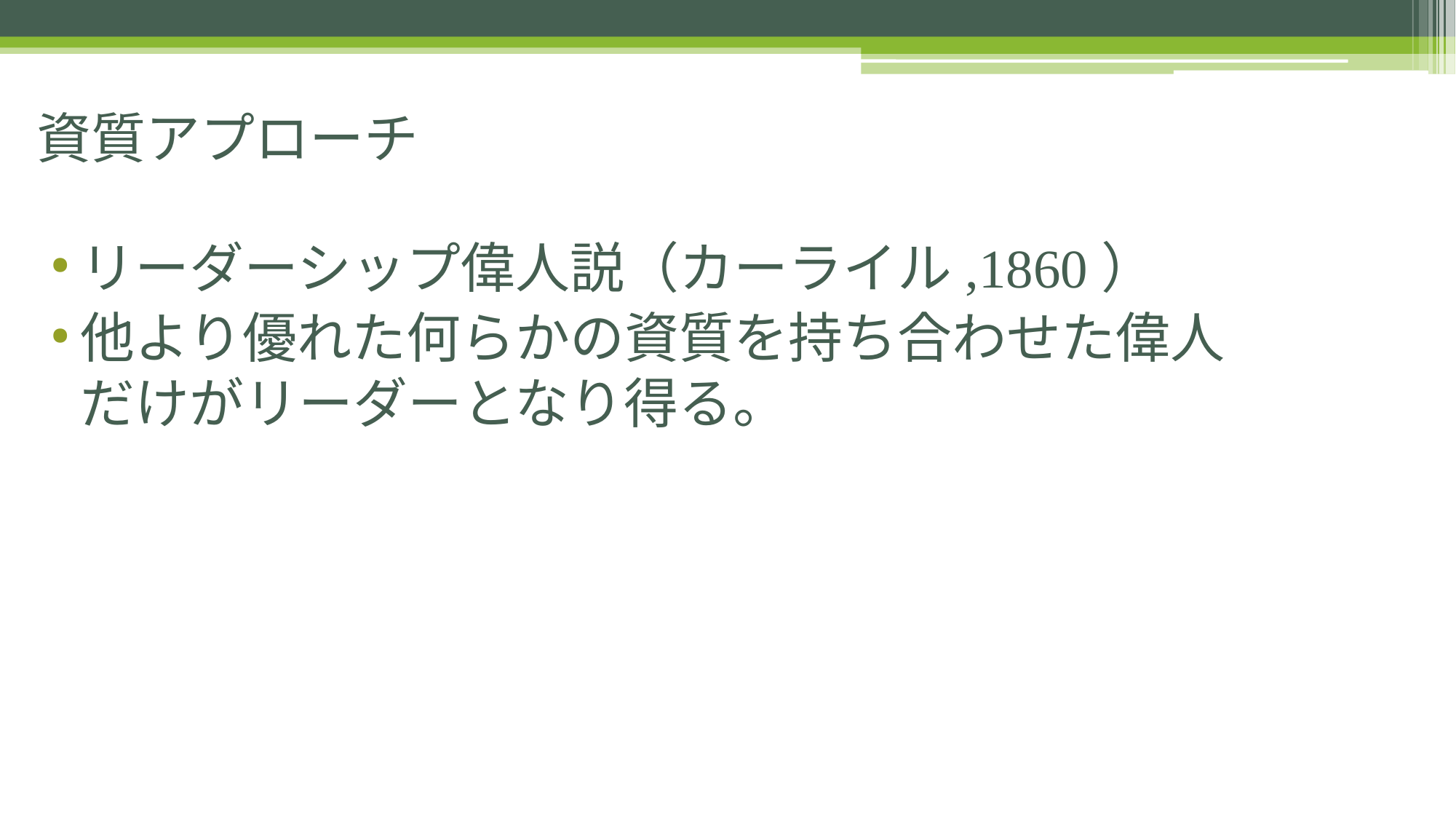

# 資質アプローチ
リーダーシップ偉人説（カーライル,1860）
他より優れた何らかの資質を持ち合わせた偉人だけがリーダーとなり得る。